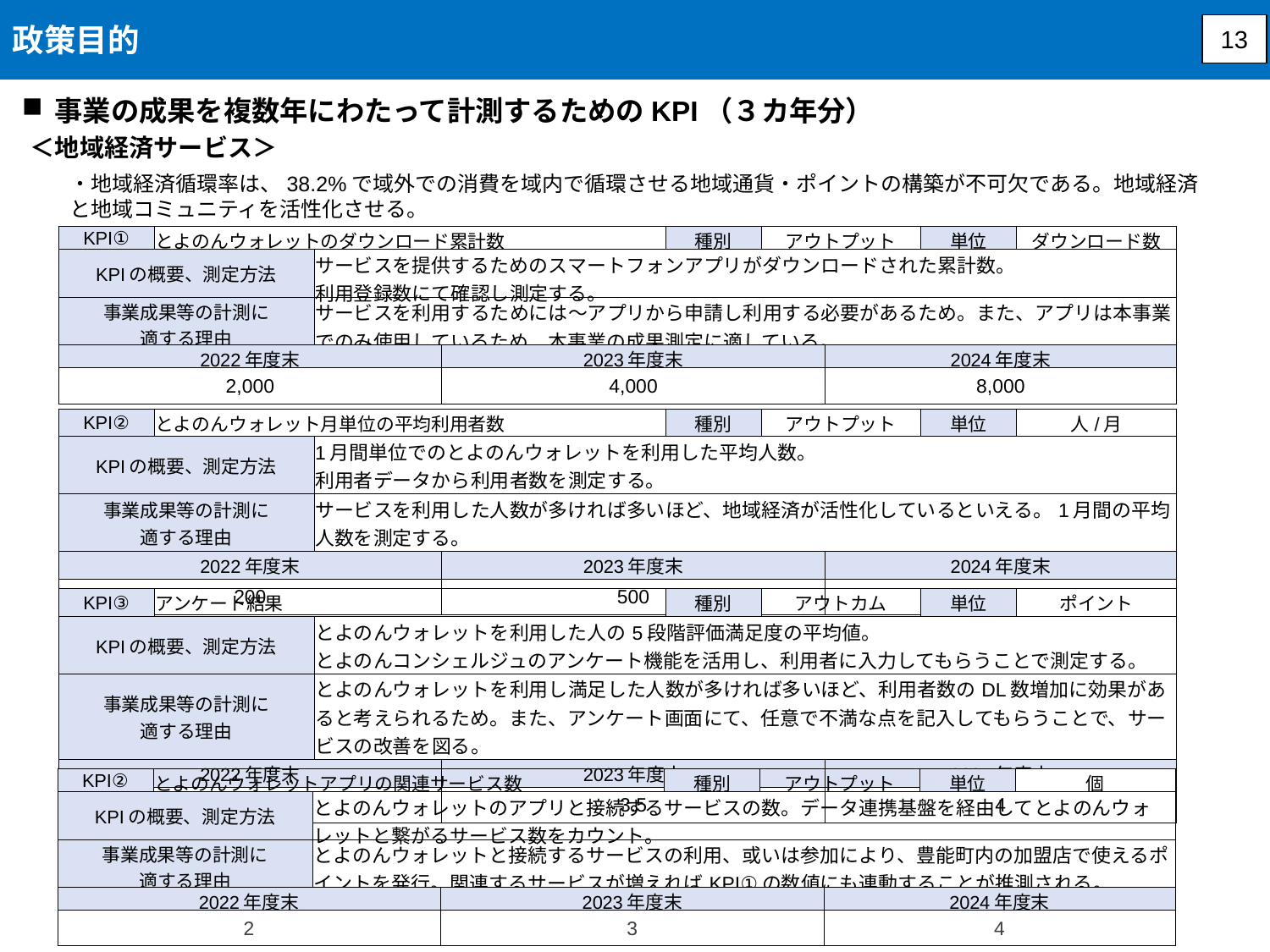

政策目的
13
事業の成果を複数年にわたって計測するためのKPI（３カ年分）
＜地域経済サービス＞
・地域経済循環率は、38.2%で域外での消費を域内で循環させる地域通貨・ポイントの構築が不可欠である。地域経済と地域コミュニティを活性化させる。
| KPI① | とよのんウォレットのダウンロード累計数 |  |  | 種別 | アウトプット |  | 単位 | ダウンロード数 |
| --- | --- | --- | --- | --- | --- | --- | --- | --- |
| KPIの概要、測定方法 |  | サービスを提供するためのスマートフォンアプリがダウンロードされた累計数。 利用登録数にて確認し測定する。 |  |  |  |  |  |  |
| 事業成果等の計測に 適する理由 |  | サービスを利用するためには～アプリから申請し利用する必要があるため。また、アプリは本事業でのみ使用しているため、本事業の成果測定に適している。 |  |  |  |  |  |  |
| 2022年度末 |  |  | 2023年度末 |  |  | 2024年度末 |  |  |
| 2,000 |  |  | 4,000 |  |  | 8,000 |  |  |
| KPI② | とよのんウォレット月単位の平均利用者数 |  |  | 種別 | アウトプット |  | 単位 | 人/月 |
| --- | --- | --- | --- | --- | --- | --- | --- | --- |
| KPIの概要、測定方法 |  | 1月間単位でのとよのんウォレットを利用した平均人数。 利用者データから利用者数を測定する。 |  |  |  |  |  |  |
| 事業成果等の計測に 適する理由 |  | サービスを利用した人数が多ければ多いほど、地域経済が活性化しているといえる。1月間の平均人数を測定する。 |  |  |  |  |  |  |
| 2022年度末 |  |  | 2023年度末 |  |  | 2024年度末 |  |  |
| 200 |  |  | 500 |  |  | 1,000 |  |  |
| KPI③ | アンケート結果 |  |  | 種別 | アウトカム |  | 単位 | ポイント |
| --- | --- | --- | --- | --- | --- | --- | --- | --- |
| KPIの概要、測定方法 |  | とよのんウォレットを利用した人の5段階評価満足度の平均値。 とよのんコンシェルジュのアンケート機能を活用し、利用者に入力してもらうことで測定する。 |  |  |  |  |  |  |
| 事業成果等の計測に 適する理由 |  | とよのんウォレットを利用し満足した人数が多ければ多いほど、利用者数のDL数増加に効果があると考えられるため。また、アンケート画面にて、任意で不満な点を記入してもらうことで、サービスの改善を図る。 |  |  |  |  |  |  |
| 2022年度末 |  |  | 2023年度末 |  |  | 2024年度末 |  |  |
| 3 |  |  | 3.5 |  |  | 4 |  |  |
| KPI② | とよのんウォレットアプリの関連サービス数 |  |  | 種別 | アウトプット |  | 単位 | 個 |
| --- | --- | --- | --- | --- | --- | --- | --- | --- |
| KPIの概要、測定方法 |  | とよのんウォレットのアプリと接続するサービスの数。データ連携基盤を経由してとよのんウォレットと繋がるサービス数をカウント。 |  |  |  |  |  |  |
| 事業成果等の計測に 適する理由 |  | とよのんウォレットと接続するサービスの利用、或いは参加により、豊能町内の加盟店で使えるポイントを発行。関連するサービスが増えればKPI①の数値にも連動することが推測される。 |  |  |  |  |  |  |
| 2022年度末 |  |  | 2023年度末 |  |  | 2024年度末 |  |  |
| 2 |  |  | 3 |  |  | 4 |  |  |